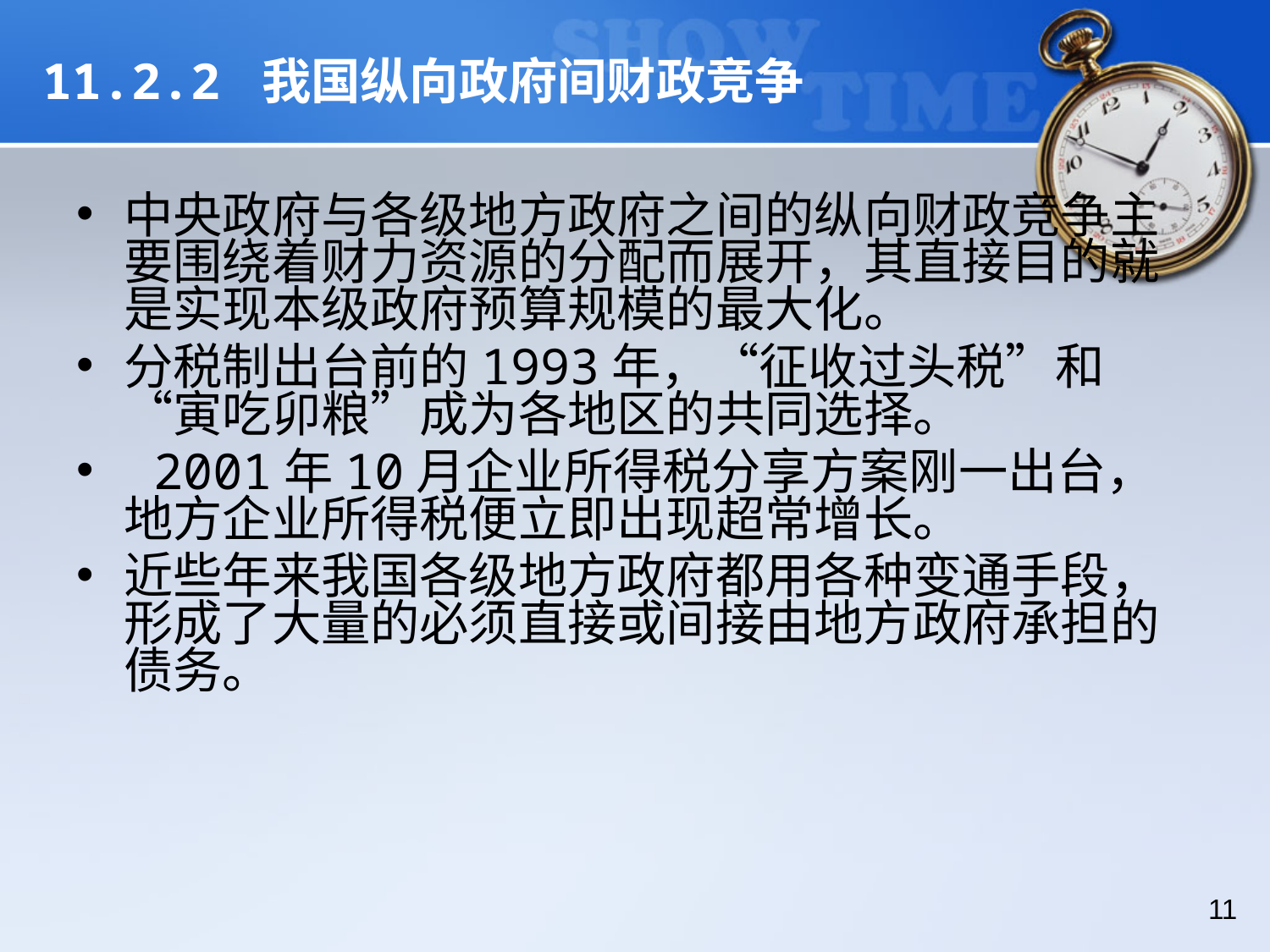

# 11.2.2 我国纵向政府间财政竞争
中央政府与各级地方政府之间的纵向财政竞争主要围绕着财力资源的分配而展开，其直接目的就是实现本级政府预算规模的最大化。
分税制出台前的1993年，“征收过头税”和“寅吃卯粮”成为各地区的共同选择。
 2001年10月企业所得税分享方案刚一出台，地方企业所得税便立即出现超常增长。
近些年来我国各级地方政府都用各种变通手段，形成了大量的必须直接或间接由地方政府承担的债务。
11